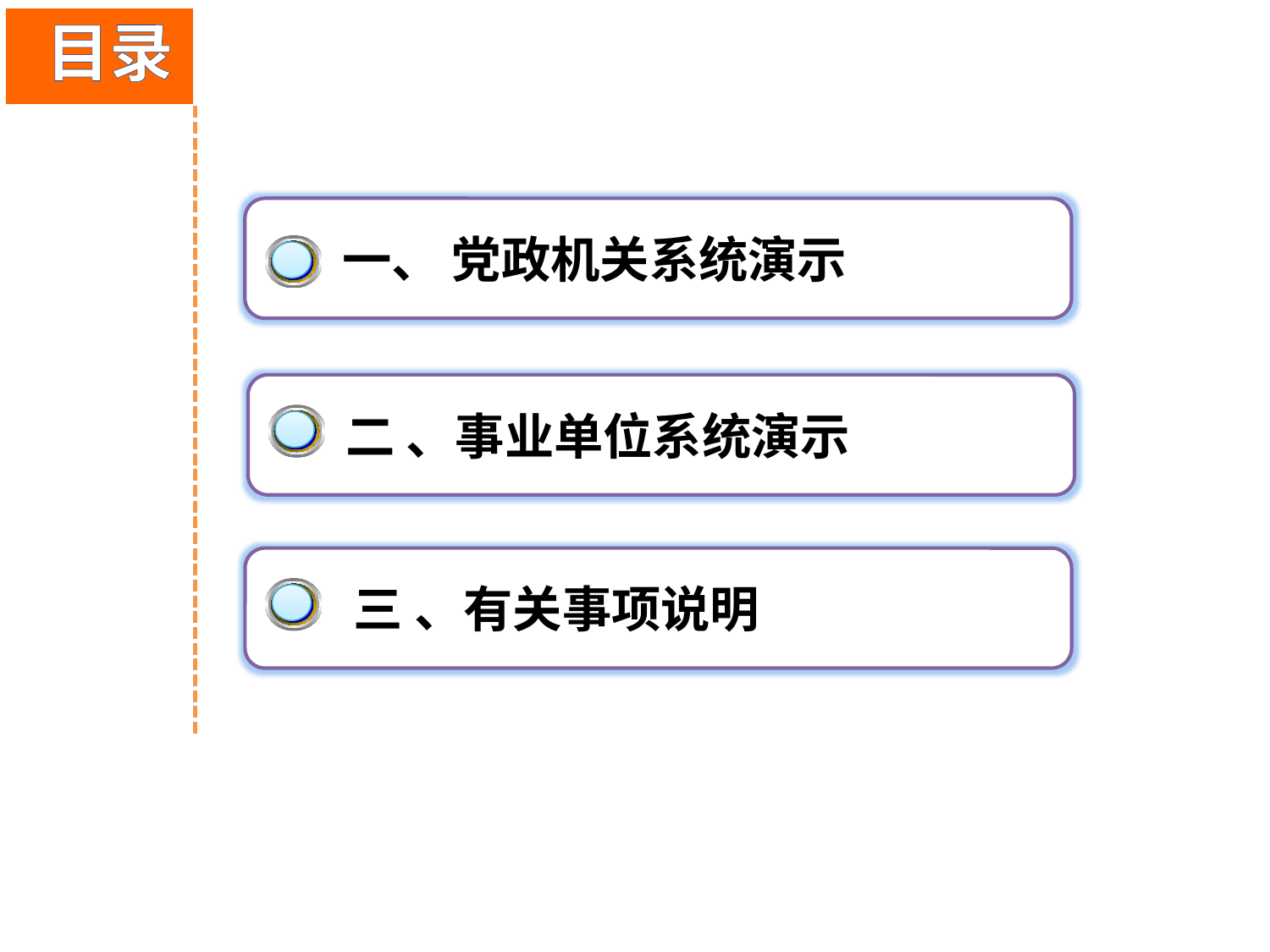

目录
      一、 党政机关系统演示

      二 、事业单位系统演示

       三 、有关事项说明